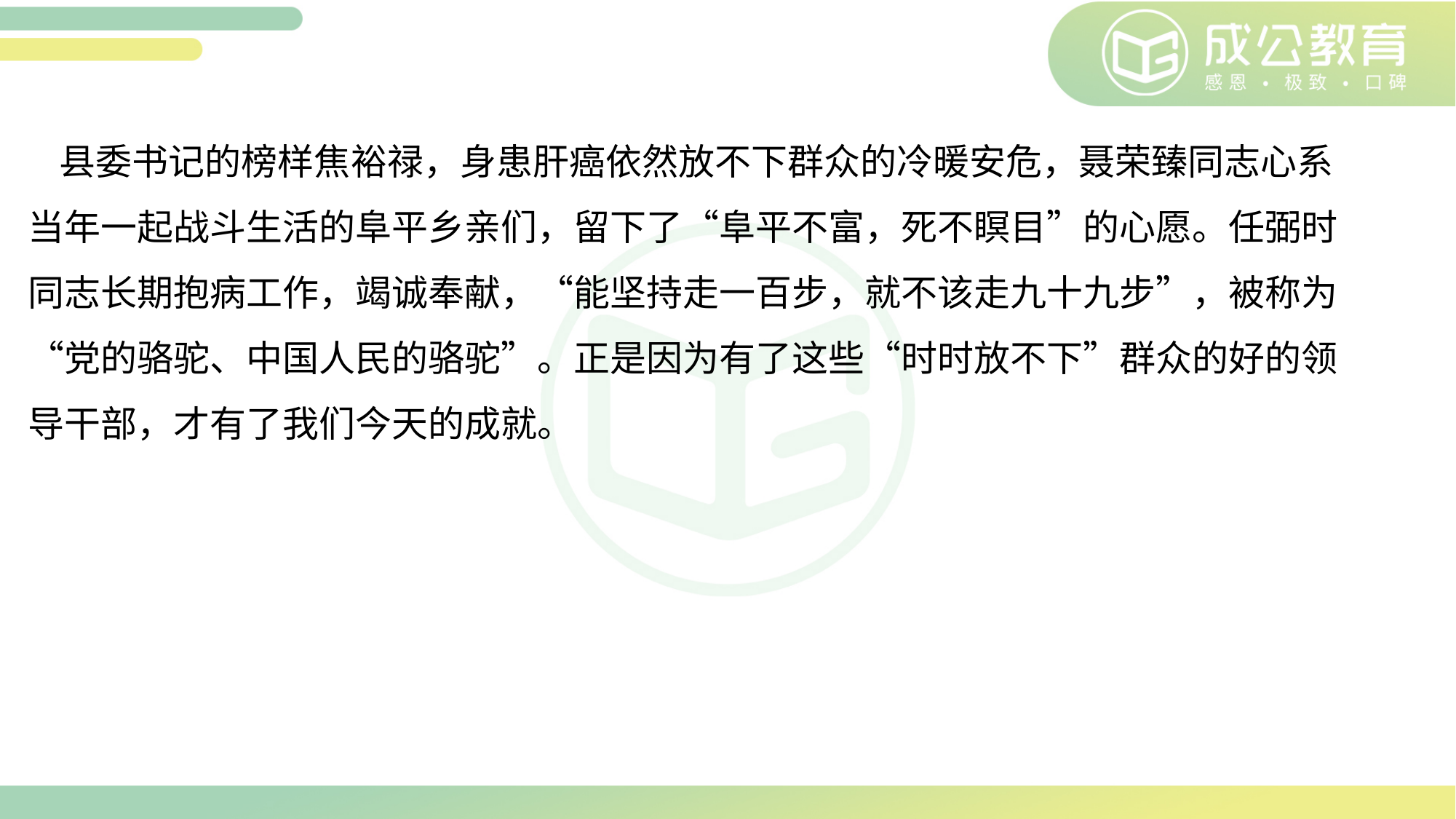

县委书记的榜样焦裕禄，身患肝癌依然放不下群众的冷暖安危，聂荣臻同志心系当年一起战斗生活的阜平乡亲们，留下了“阜平不富，死不瞑目”的心愿。任弼时同志长期抱病工作，竭诚奉献，“能坚持走一百步，就不该走九十九步”，被称为“党的骆驼、中国人民的骆驼”。正是因为有了这些“时时放不下”群众的好的领导干部，才有了我们今天的成就。